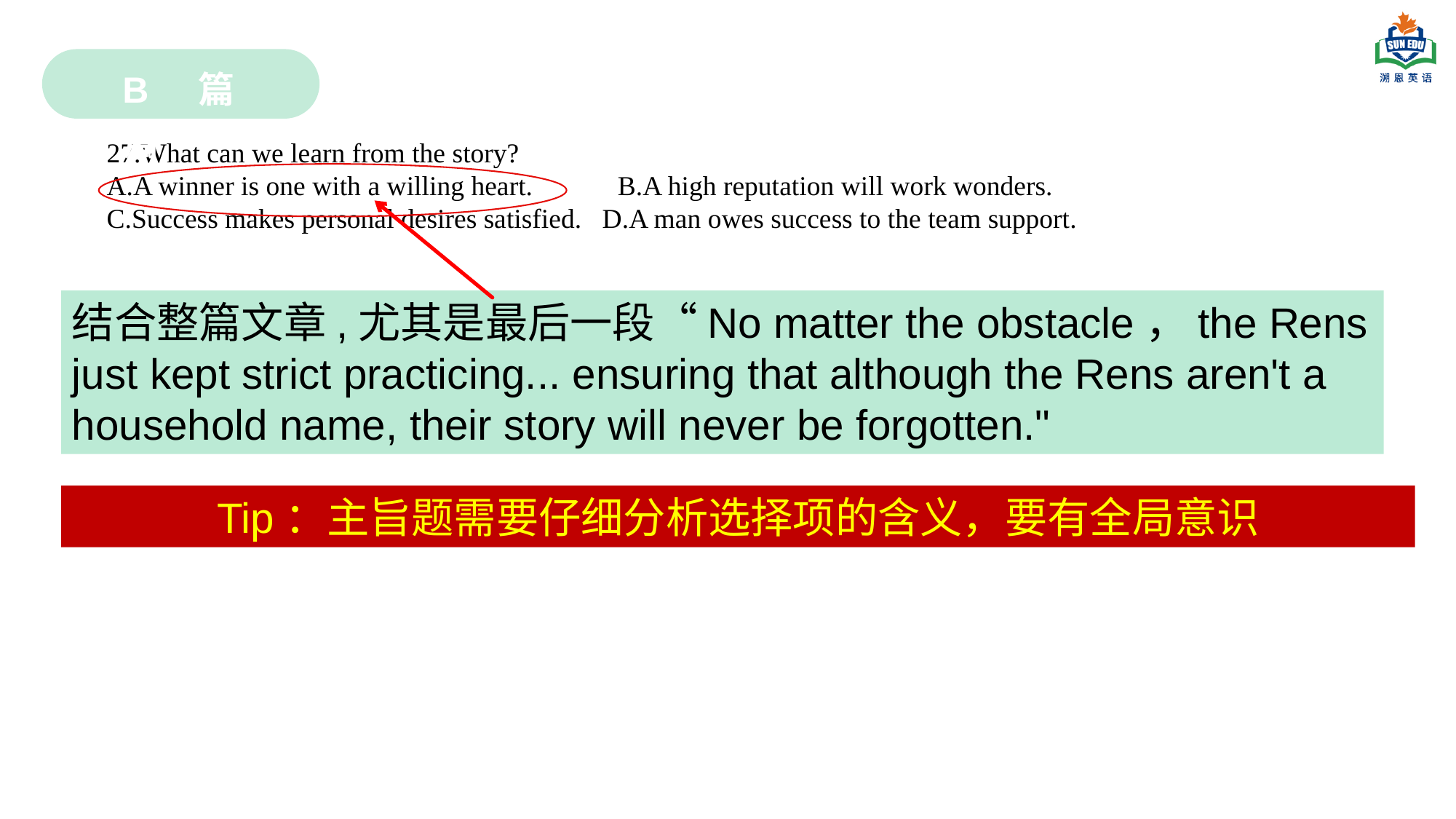

B    篇 篇
27.What can we learn from the story?
A.A winner is one with a willing heart.	B.A high reputation will work wonders.
C.Success makes personal desires satisfied.   D.A man owes success to the team support.

结合整篇文章,尤其是最后一段“No matter the obstacle，the Rens just kept strict practicing... ensuring that although the Rens aren't a household name, their story will never be forgotten."
Tip：主旨题需要仔细分析选择项的含义，要有全局意识